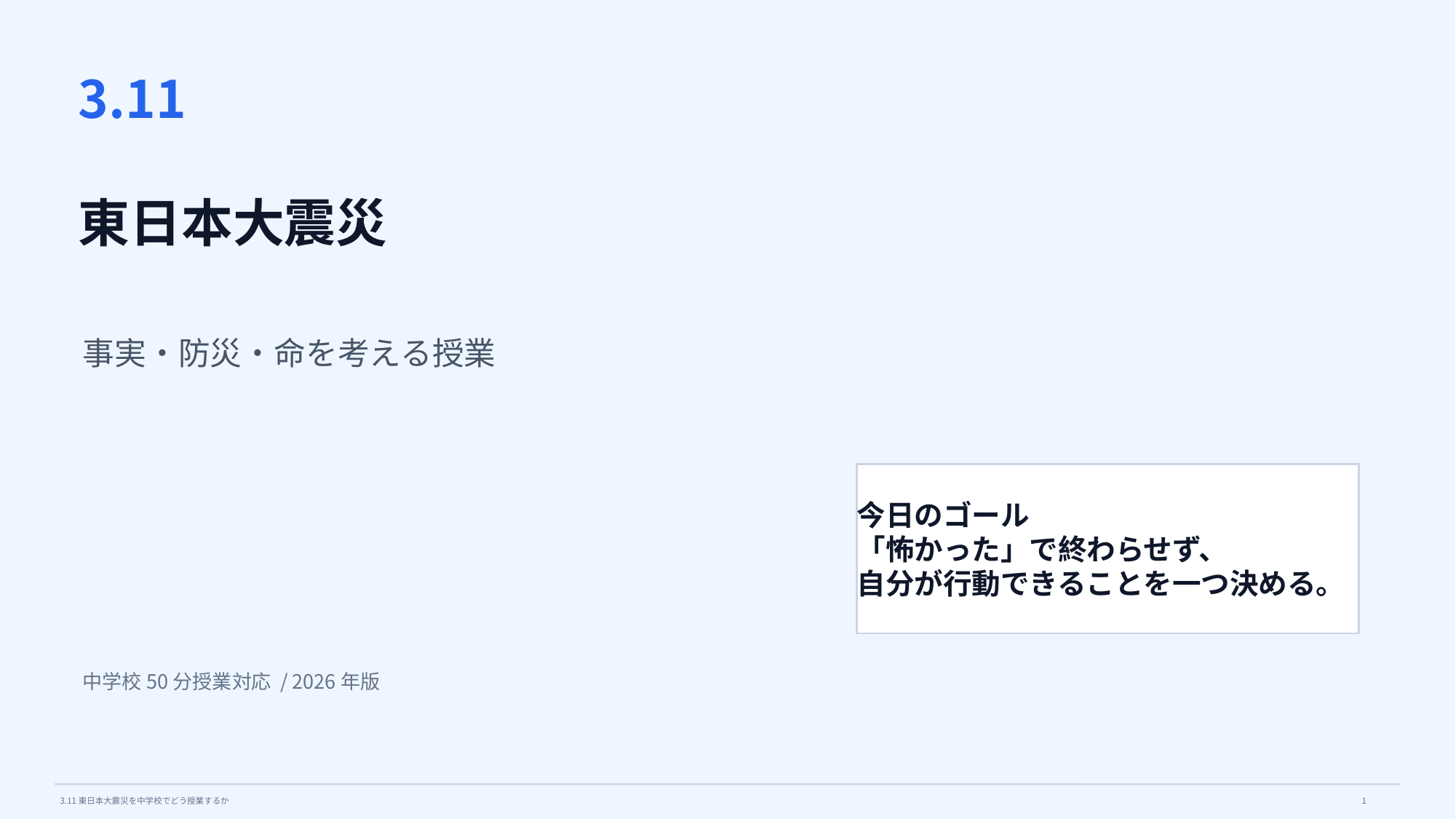

3.11
東日本大震災
事実・防災・命を考える授業
今日のゴール
「怖かった」で終わらせず、
自分が行動できることを一つ決める。
中学校50分授業対応 / 2026年版
1